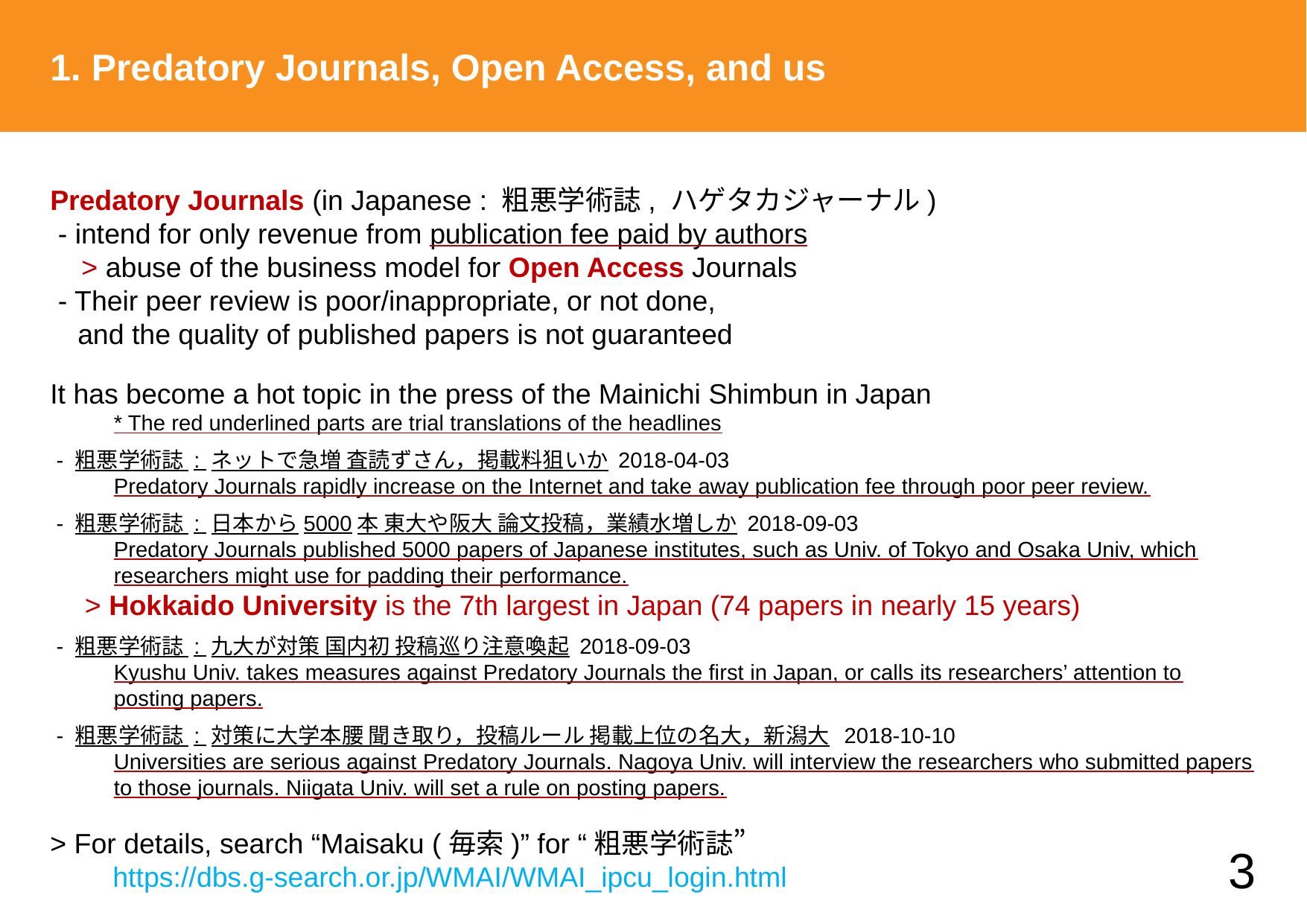

1. Predatory Journals, Open Access, and us

Predatory Journals (in Japanese : 粗悪学術誌, ハゲタカジャーナル)
 - intend for only revenue from publication fee paid by authors
    > abuse of the business model for Open Access Journals
 - Their peer review is poor/inappropriate, or not done,
    and the quality of published papers is not guaranteed

It has become a hot topic in the press of the Mainichi Shimbun in Japan
* The red underlined parts are trial translations of the headlines

 - 粗悪学術誌 : ネットで急増 査読ずさん，掲載料狙いか 2018-04-03
Predatory Journals rapidly increase on the Internet and take away publication fee through poor peer review.

 - 粗悪学術誌 : 日本から5000本 東大や阪大 論文投稿，業績水増しか 2018-09-03
Predatory Journals published 5000 papers of Japanese institutes, such as Univ. of Tokyo and Osaka Univ, which researchers might use for padding their performance.
　> Hokkaido University is the 7th largest in Japan (74 papers in nearly 15 years)

 - 粗悪学術誌 : 九大が対策 国内初 投稿巡り注意喚起 2018-09-03
Kyushu Univ. takes measures against Predatory Journals the first in Japan, or calls its researchers’ attention to posting papers.

 - 粗悪学術誌 : 対策に大学本腰 聞き取り，投稿ルール 掲載上位の名大，新潟大  2018-10-10
Universities are serious against Predatory Journals. Nagoya Univ. will interview the researchers who submitted papers to those journals. Niigata Univ. will set a rule on posting papers.

> For details, search “Maisaku (毎索)” for “粗悪学術誌”
　　https://dbs.g-search.or.jp/WMAI/WMAI_ipcu_login.html
3